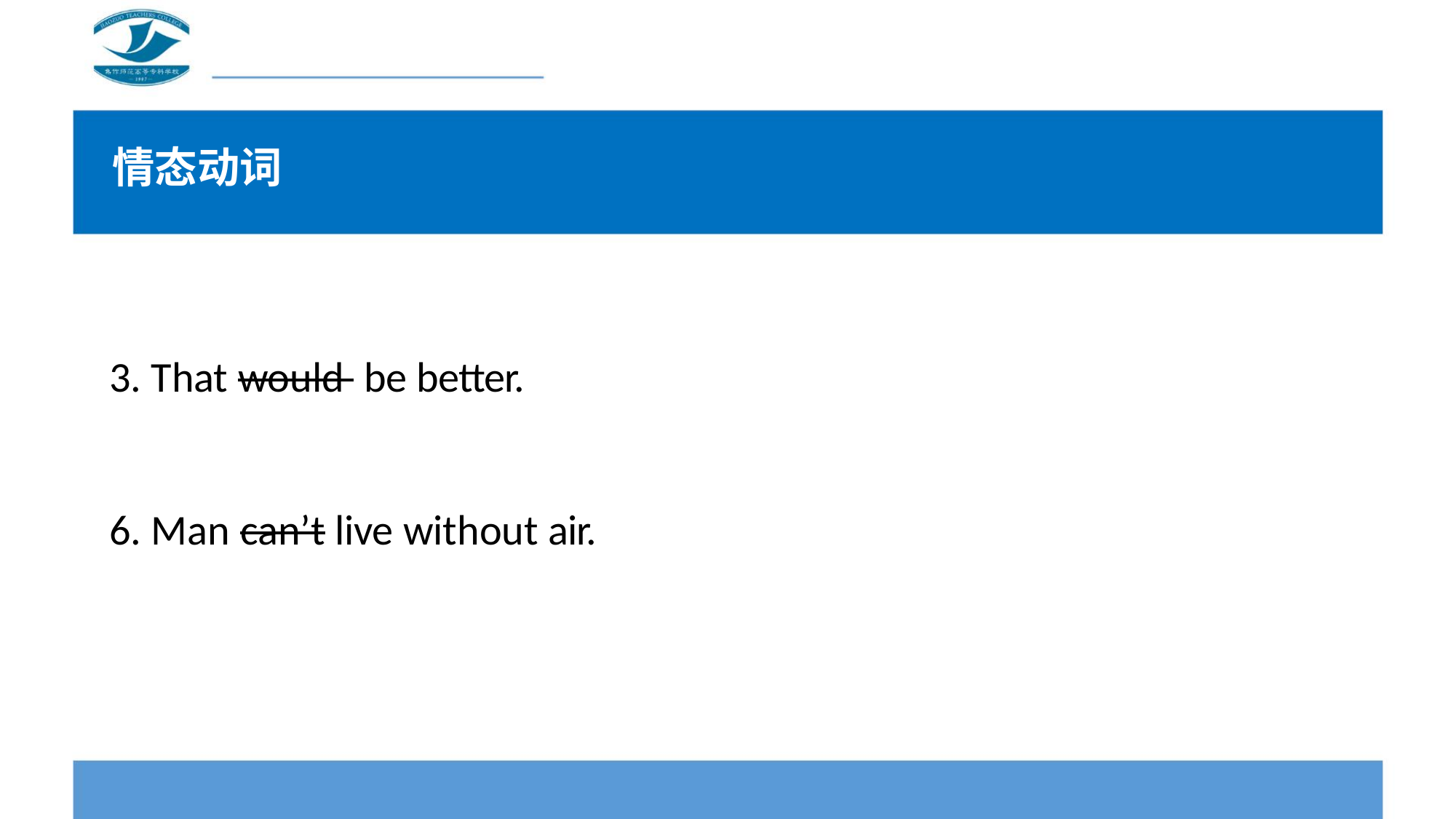

情态动词
3. That would  be better.
6. Man can’t live without air.